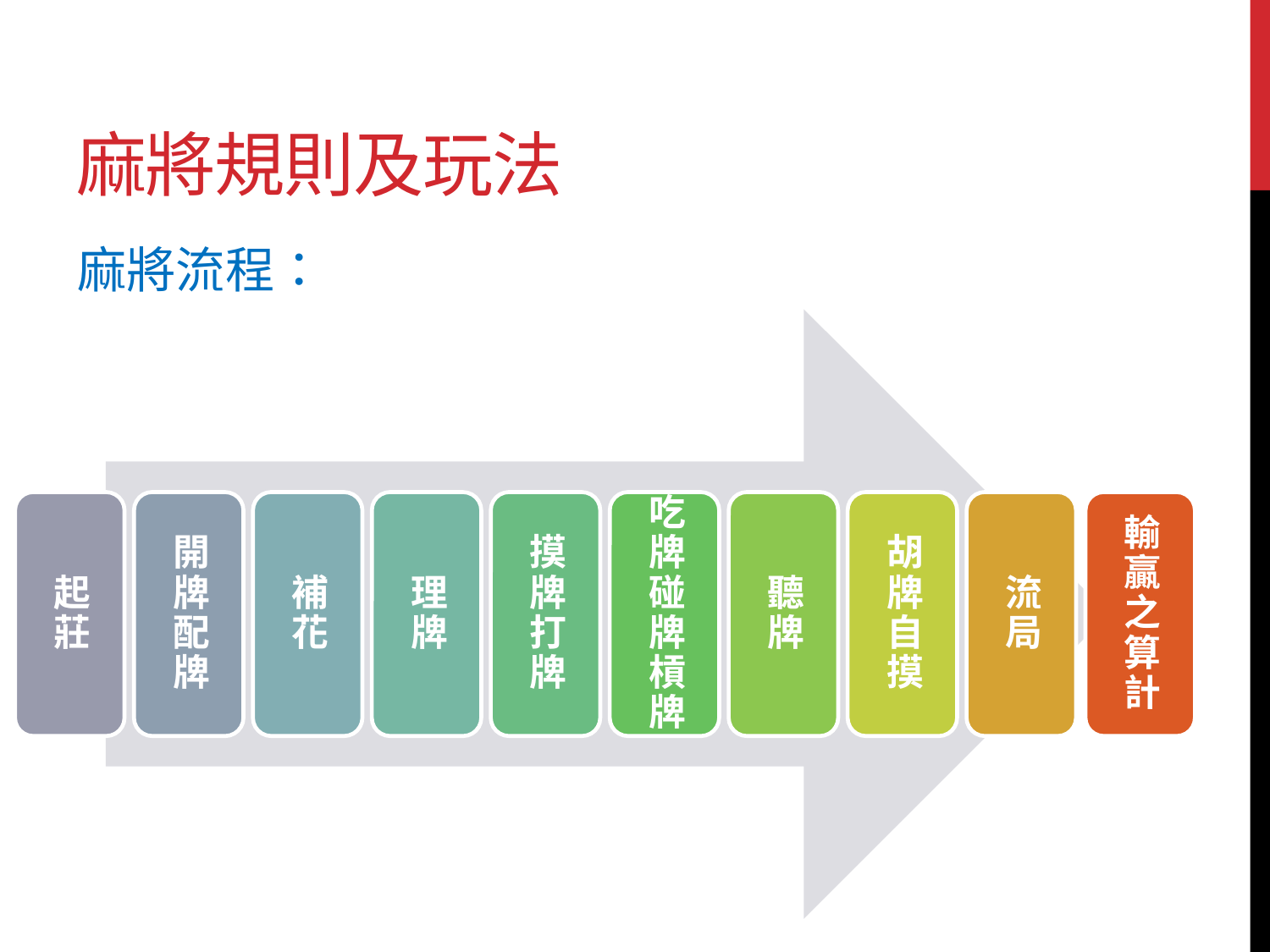

# 麻將規則及玩法
麻將流程：
起莊
開牌配牌
補花
理牌
摸牌打牌
吃牌碰牌槓牌
聽牌
胡牌自摸
流局
輸贏之算計